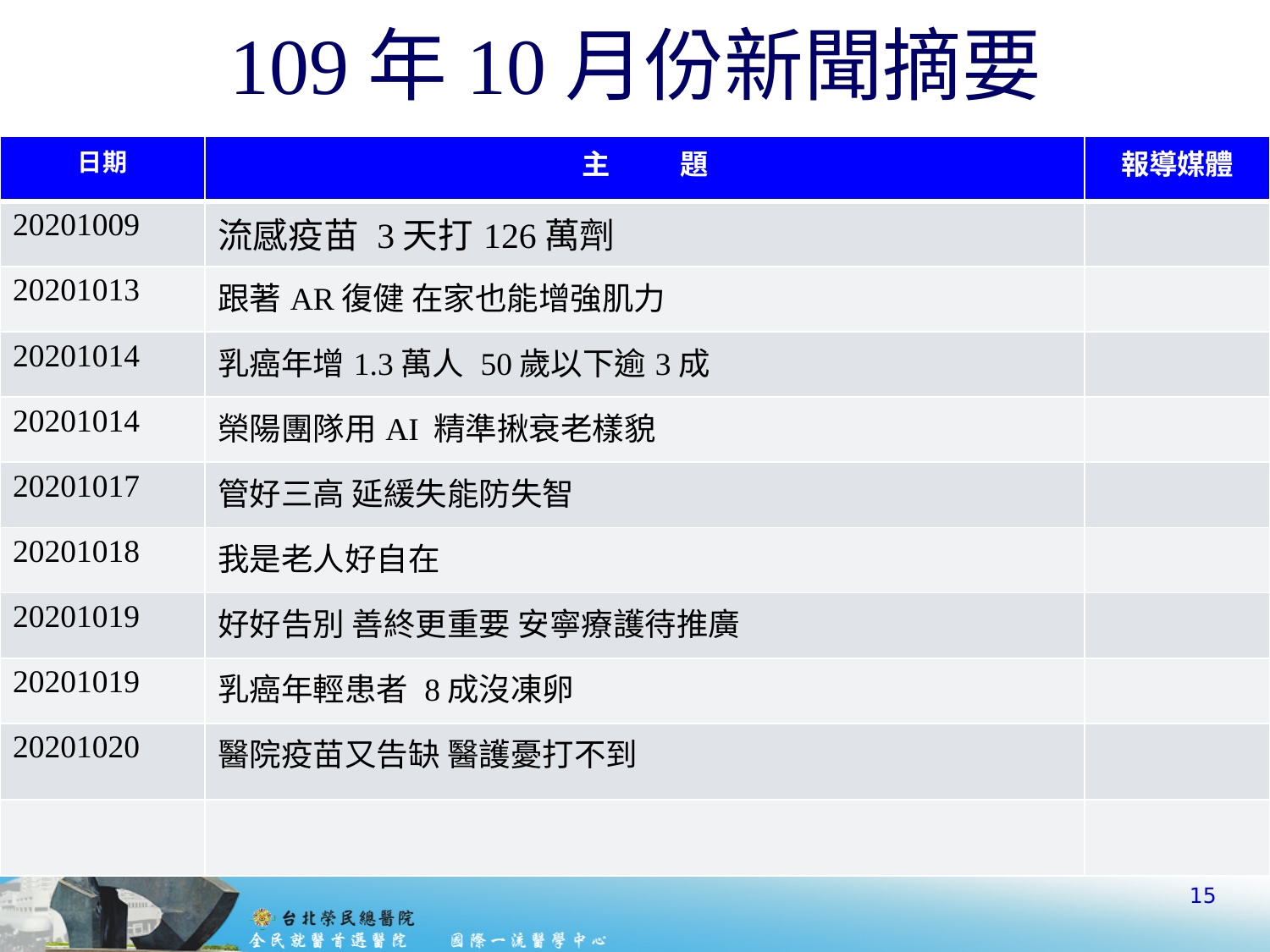

# 109年10月份新聞摘要
| 日期 | 主 題 | 報導媒體 |
| --- | --- | --- |
| 20201009 | 流感疫苗 3天打126萬劑 |  |
| 20201013 | 跟著AR復健 在家也能增強肌力 |  |
| 20201014 | 乳癌年增1.3萬人 50歲以下逾3成 |  |
| 20201014 | 榮陽團隊用AI 精準揪衰老樣貌 |  |
| 20201017 | 管好三高 延緩失能防失智 |  |
| 20201018 | 我是老人好自在 |  |
| 20201019 | 好好告別 善終更重要 安寧療護待推廣 |  |
| 20201019 | 乳癌年輕患者 8成沒凍卵 |  |
| 20201020 | 醫院疫苗又告缺 醫護憂打不到 |  |
|  |  |  |
15